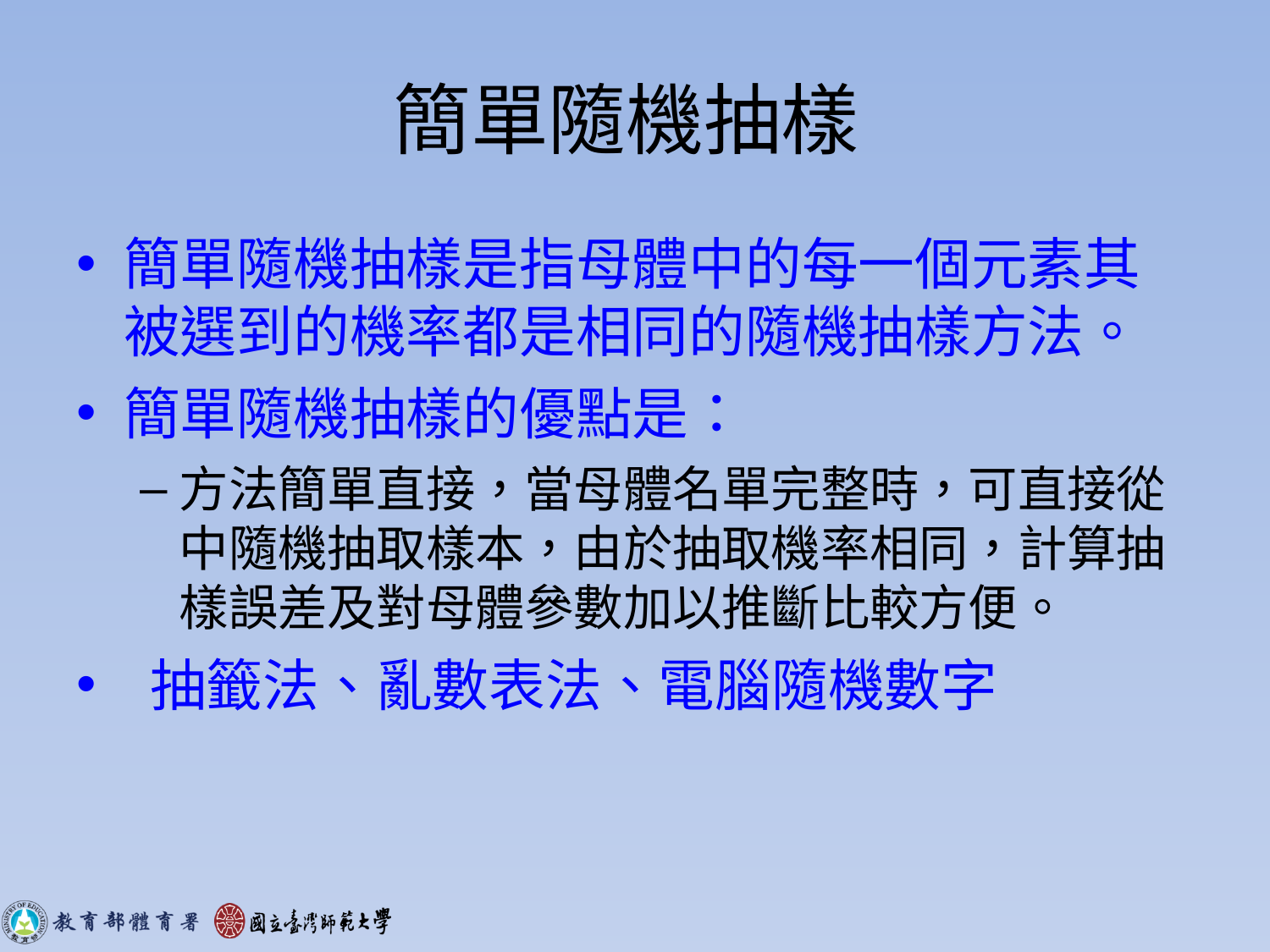

# 簡單隨機抽樣
簡單隨機抽樣是指母體中的每一個元素其被選到的機率都是相同的隨機抽樣方法。
簡單隨機抽樣的優點是：
方法簡單直接，當母體名單完整時，可直接從中隨機抽取樣本，由於抽取機率相同，計算抽樣誤差及對母體參數加以推斷比較方便。
 抽籤法、亂數表法、電腦隨機數字